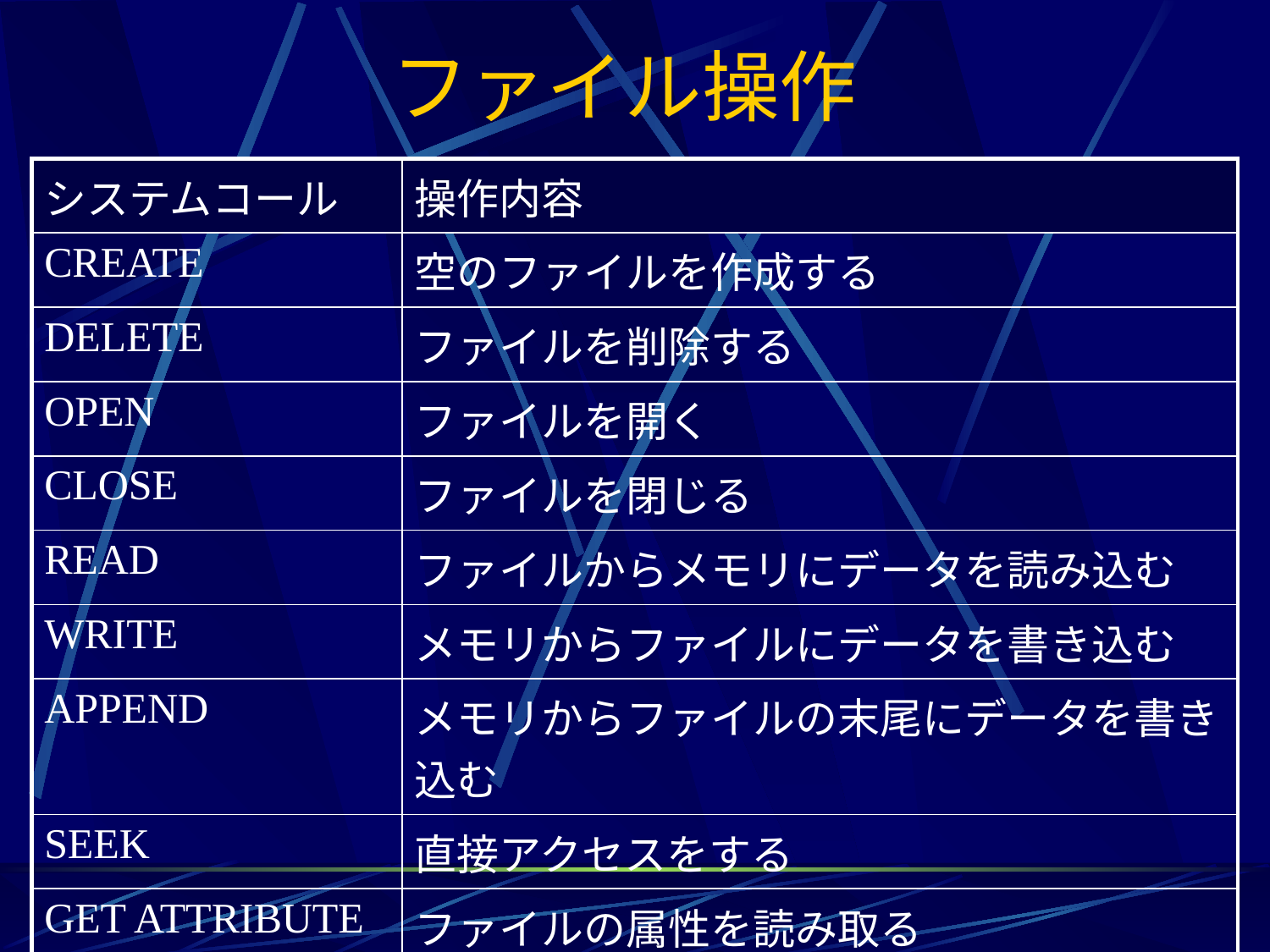

# ファイル操作
| システムコール | 操作内容 |
| --- | --- |
| CREATE | 空のファイルを作成する |
| DELETE | ファイルを削除する |
| OPEN | ファイルを開く |
| CLOSE | ファイルを閉じる |
| READ | ファイルからメモリにデータを読み込む |
| WRITE | メモリからファイルにデータを書き込む |
| APPEND | メモリからファイルの末尾にデータを書き込む |
| SEEK | 直接アクセスをする |
| GET ATTRIBUTE | ファイルの属性を読み取る |
| SET ATTRIBUTE | ファイルの属性を設定する |
| RENAME | ファイル名を変更する |